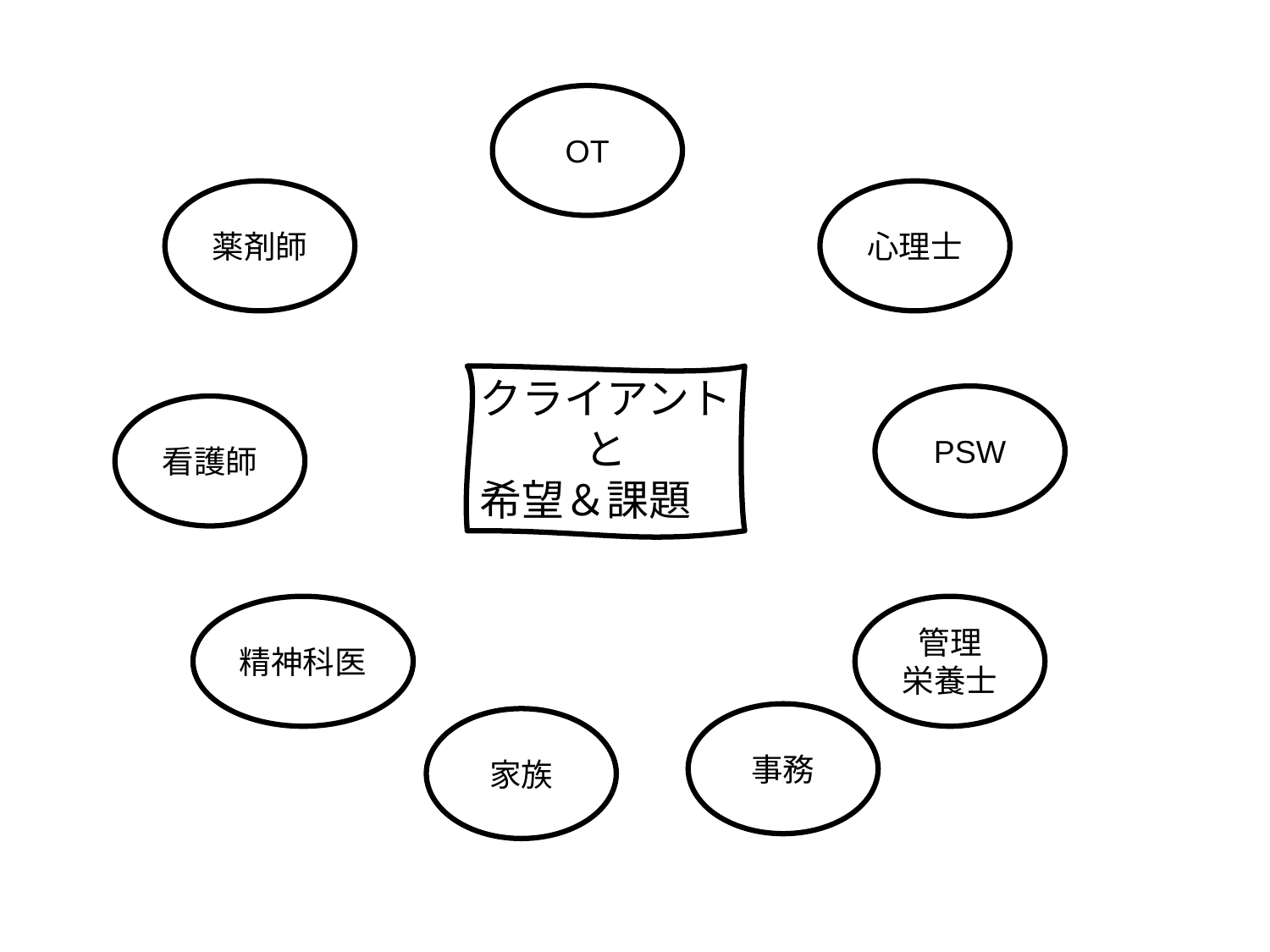

OT
薬剤師
心理士
クライアント
と
希望＆課題
PSW
看護師
精神科医
管理
栄養士
事務
家族